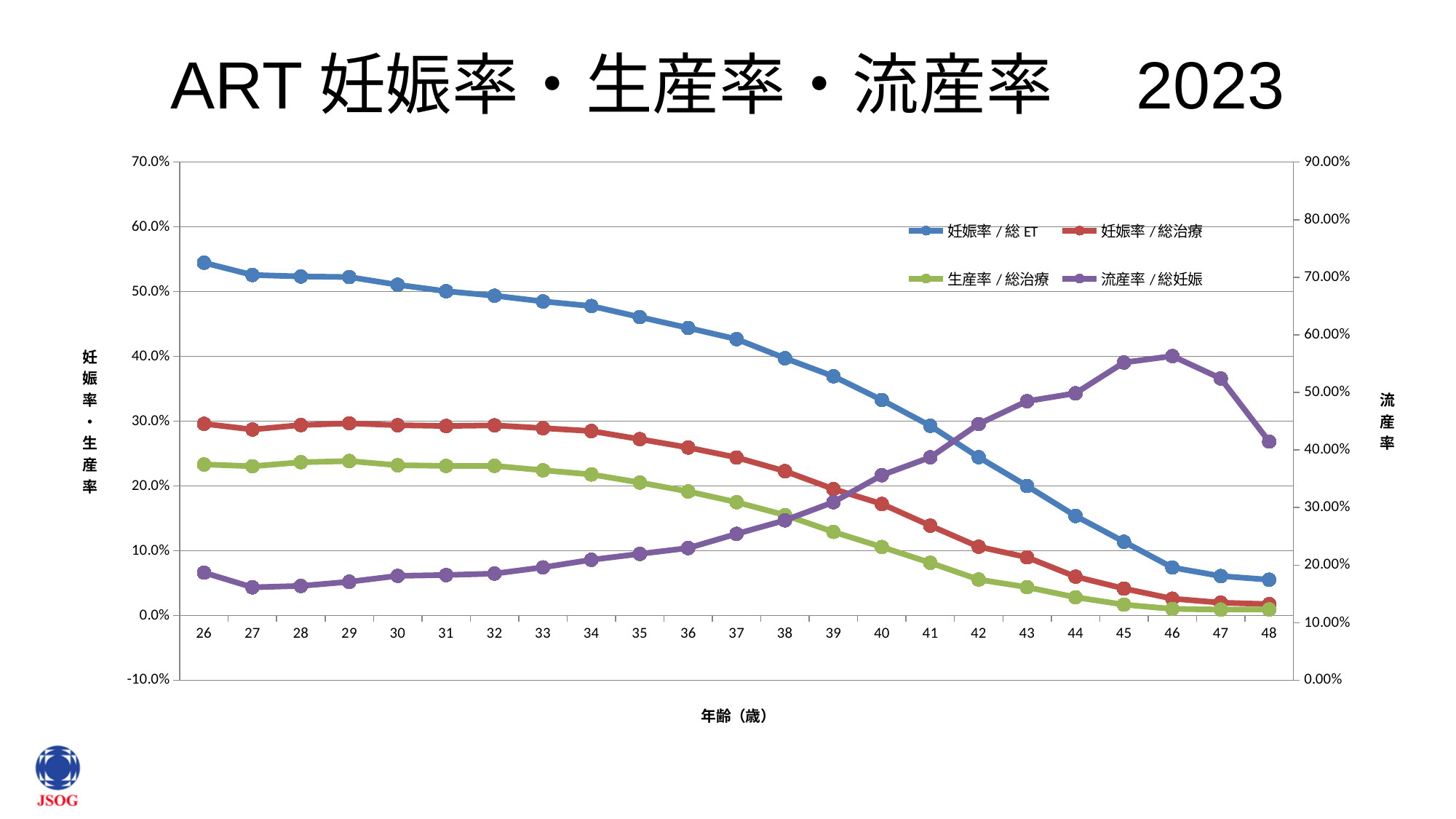

# ART妊娠率・生産率・流産率　2023

### Chart

| Category | 妊娠率/総ET | 妊娠率/総治療 | 生産率/総治療 | 流産率/総妊娠 |
|---|---|---|---|---|
| 26 | 0.5446784291405805 | 0.2960098979276214 | 0.23321991957933808 | 0.18704284221525602 |
| 27 | 0.5257633587786259 | 0.2872784150156413 | 0.23044838373305526 | 0.16152450090744103 |
| 28 | 0.523484988027261 | 0.2940811258278146 | 0.23665149006622516 | 0.16396903589021816 |
| 29 | 0.522605083088954 | 0.29678717646242453 | 0.23849836930122822 | 0.17114800093523497 |
| 30 | 0.5106075216972035 | 0.2939054174067496 | 0.2320714920071048 | 0.18149197355996222 |
| 31 | 0.5007105637138797 | 0.29273021001615507 | 0.2310639279944611 | 0.18290760012614318 |
| 32 | 0.49374615542341604 | 0.2936227289354957 | 0.23106938178270942 | 0.18535437430786267 |
| 33 | 0.48495766528553413 | 0.2892860980764409 | 0.22427194899165384 | 0.1961367013372957 |
| 34 | 0.4778366033426762 | 0.28489199727672215 | 0.21783128055950982 | 0.2093200086899848 |
| 35 | 0.46080794446586965 | 0.27235946092258595 | 0.20531669373450723 | 0.21958363845590542 |
| 36 | 0.44401247900167984 | 0.25939322566173173 | 0.19156572454015253 | 0.22970489676791697 |
| 37 | 0.42674866899210573 | 0.24400356899175982 | 0.17495932399097255 | 0.2543557754355775 |
| 38 | 0.39729430028831225 | 0.22291075605992733 | 0.15506943407495893 | 0.2778832198280674 |
| 39 | 0.36941292146339466 | 0.19525345921482862 | 0.12914402026807562 | 0.3094155484085616 |
| 40 | 0.3328102468402748 | 0.17229492359037415 | 0.10580976637976462 | 0.3563145151013126 |
| 41 | 0.29295445302968687 | 0.1387404304492272 | 0.08144349752034281 | 0.3872982821447163 |
| 42 | 0.24440741301822957 | 0.10620556482050382 | 0.055538488545598175 | 0.4452479338842975 |
| 43 | 0.19998363472710906 | 0.0898760710476961 | 0.043798036259331444 | 0.484860883797054 |
| 44 | 0.15372537824721666 | 0.060016717748676514 | 0.02825299526330454 | 0.4986072423398329 |
| 45 | 0.11394712853236098 | 0.041625041625041624 | 0.016816516816516816 | 0.552 |
| 46 | 0.074131876706984 | 0.026038097848430863 | 0.010278196519117445 | 0.5631578947368421 |
| 47 | 0.060966542750929366 | 0.019869154349406348 | 0.009207656893627332 | 0.524390243902439 |
| 48 | 0.0553306342780027 | 0.017649591046061126 | 0.009470512268618166 | 0.4146341463414634 |